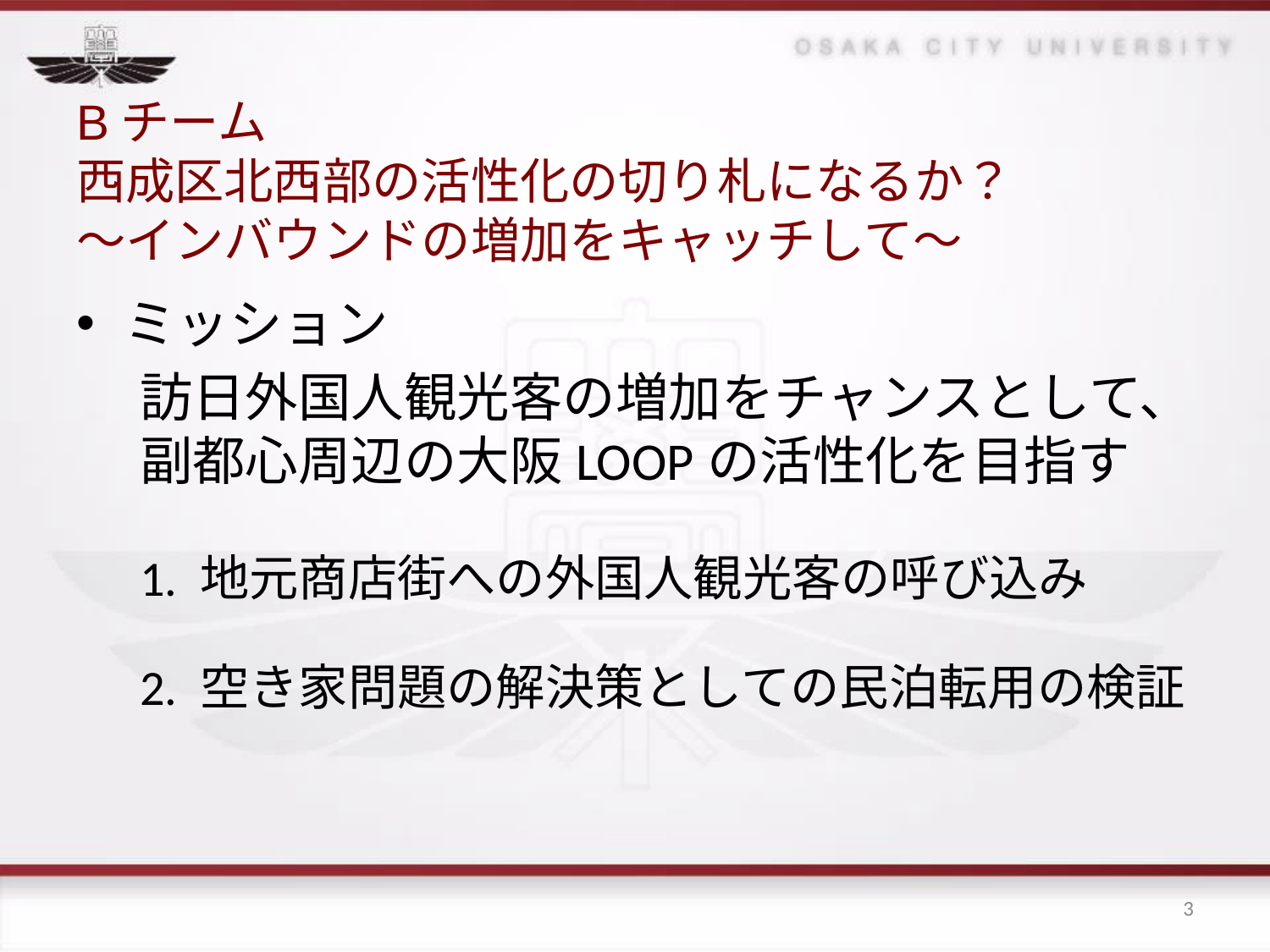

# Bチーム 西成区北西部の活性化の切り札になるか？ 〜インバウンドの増加をキャッチして〜
ミッション
訪日外国人観光客の増加をチャンスとして、
副都心周辺の大阪LOOPの活性化を目指す

1. 地元商店街への外国人観光客の呼び込み
2. 空き家問題の解決策としての民泊転用の検証
3